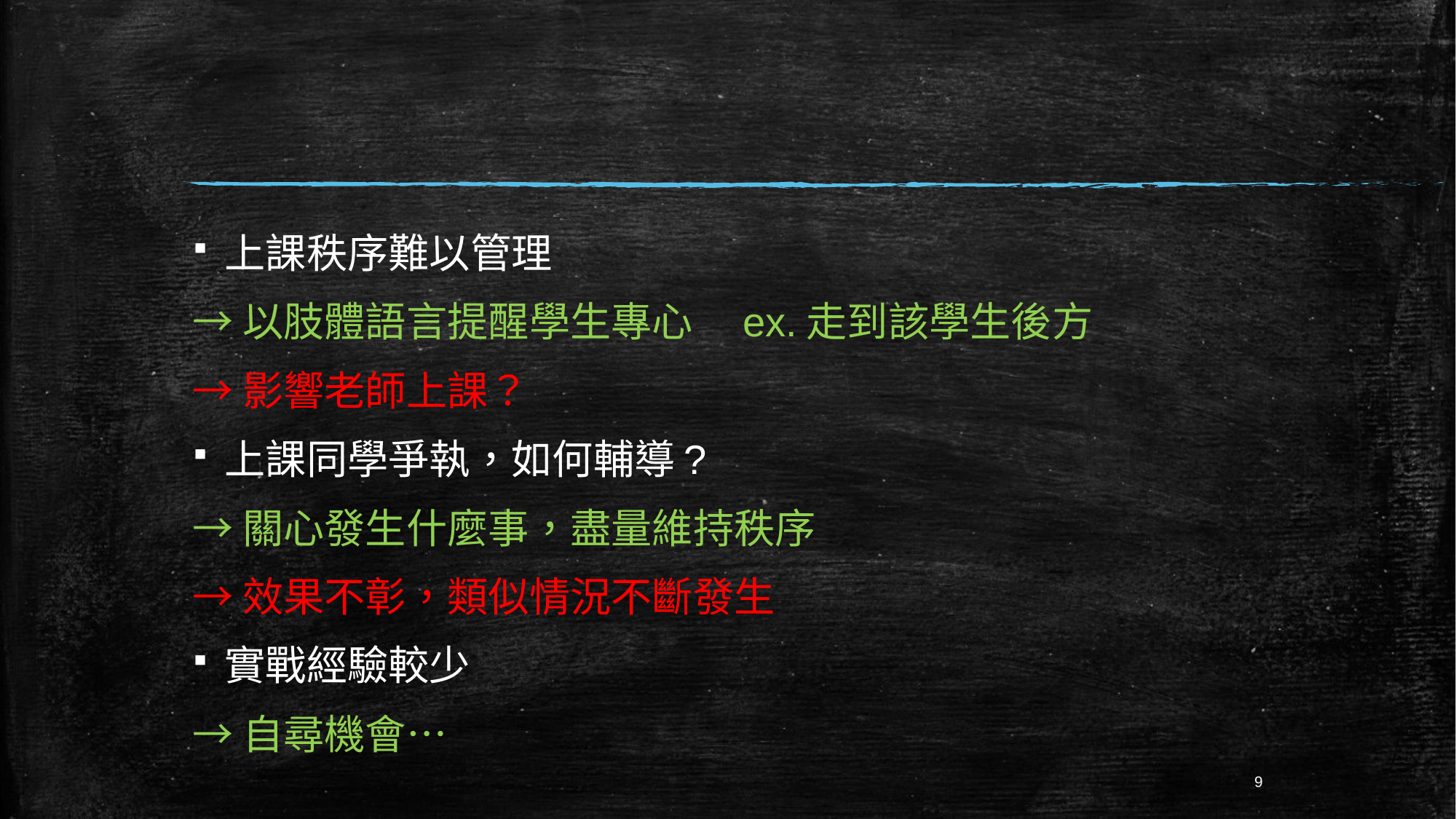

上課秩序難以管理
→以肢體語言提醒學生專心　ex.走到該學生後方
→影響老師上課？
上課同學爭執，如何輔導?
→關心發生什麼事，盡量維持秩序
→效果不彰，類似情況不斷發生
實戰經驗較少
→自尋機會…

9